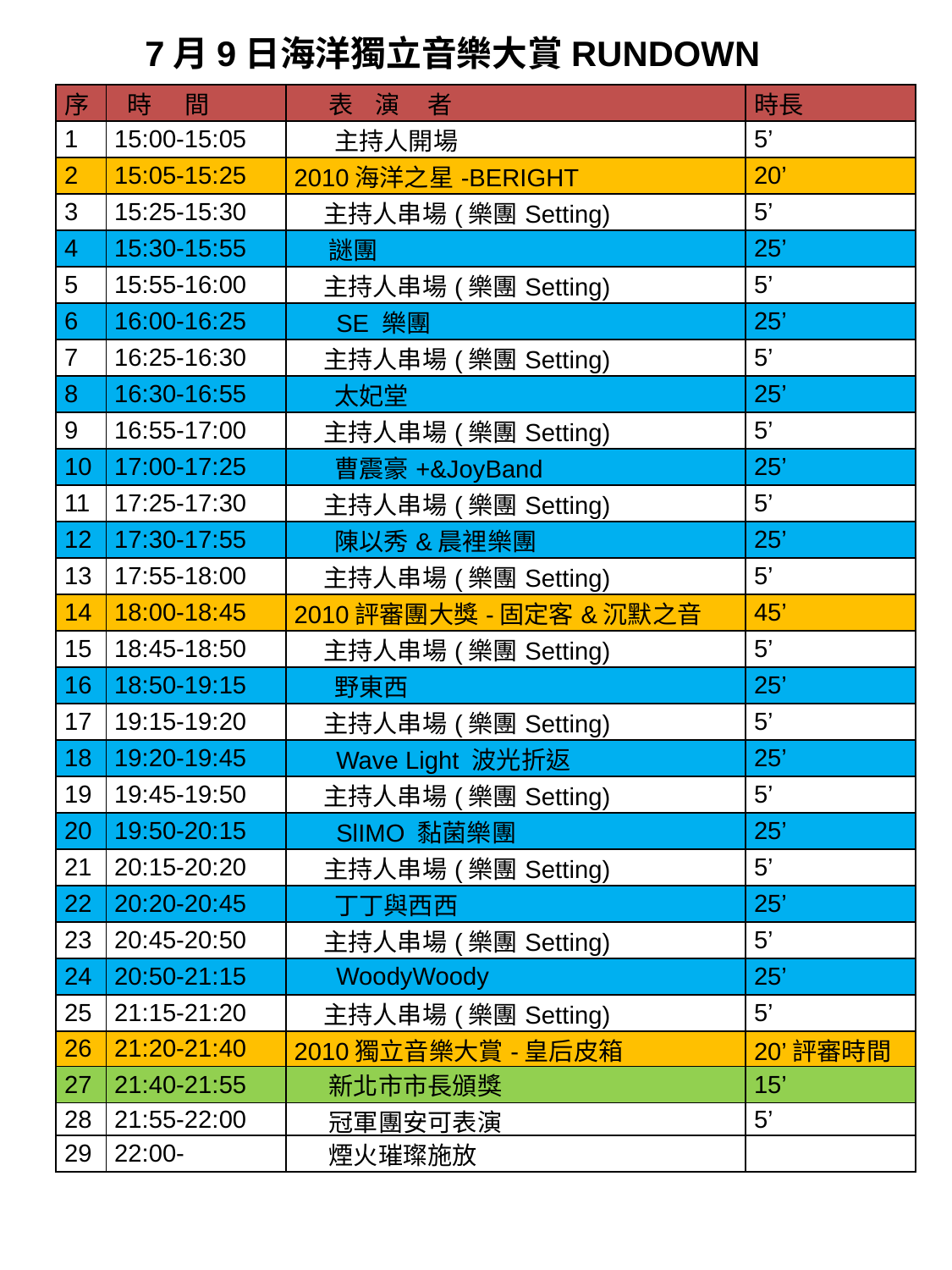

7月9日海洋獨立音樂大賞RUNDOWN
| 序 | 時 間 | 表 演 者 | 時長 |
| --- | --- | --- | --- |
| 1 | 15:00-15:05 | 主持人開場 | 5’ |
| 2 | 15:05-15:25 | 2010海洋之星-BERIGHT | 20’ |
| 3 | 15:25-15:30 | 主持人串場(樂團Setting) | 5’ |
| 4 | 15:30-15:55 | 謎團 | 25’ |
| 5 | 15:55-16:00 | 主持人串場(樂團Setting) | 5’ |
| 6 | 16:00-16:25 | SE 樂團 | 25’ |
| 7 | 16:25-16:30 | 主持人串場(樂團Setting) | 5’ |
| 8 | 16:30-16:55 | 太妃堂 | 25’ |
| 9 | 16:55-17:00 | 主持人串場(樂團Setting) | 5’ |
| 10 | 17:00-17:25 | 曹震豪+&JoyBand | 25’ |
| 11 | 17:25-17:30 | 主持人串場(樂團Setting) | 5’ |
| 12 | 17:30-17:55 | 陳以秀&晨裡樂團 | 25’ |
| 13 | 17:55-18:00 | 主持人串場(樂團Setting) | 5’ |
| 14 | 18:00-18:45 | 2010評審團大獎-固定客&沉默之音 | 45’ |
| 15 | 18:45-18:50 | 主持人串場(樂團Setting) | 5’ |
| 16 | 18:50-19:15 | 野東西 | 25’ |
| 17 | 19:15-19:20 | 主持人串場(樂團Setting) | 5’ |
| 18 | 19:20-19:45 | Wave Light 波光折返 | 25’ |
| 19 | 19:45-19:50 | 主持人串場(樂團Setting) | 5’ |
| 20 | 19:50-20:15 | SlIMO 黏菌樂團 | 25’ |
| 21 | 20:15-20:20 | 主持人串場(樂團Setting) | 5’ |
| 22 | 20:20-20:45 | 丁丁與西西 | 25’ |
| 23 | 20:45-20:50 | 主持人串場(樂團Setting) | 5’ |
| 24 | 20:50-21:15 | WoodyWoody | 25’ |
| 25 | 21:15-21:20 | 主持人串場(樂團Setting) | 5’ |
| 26 | 21:20-21:40 | 2010獨立音樂大賞-皇后皮箱 | 20’評審時間 |
| 27 | 21:40-21:55 | 新北市市長頒獎 | 15’ |
| 28 | 21:55-22:00 | 冠軍團安可表演 | 5’ |
| 29 | 22:00- | 煙火璀璨施放 |  |